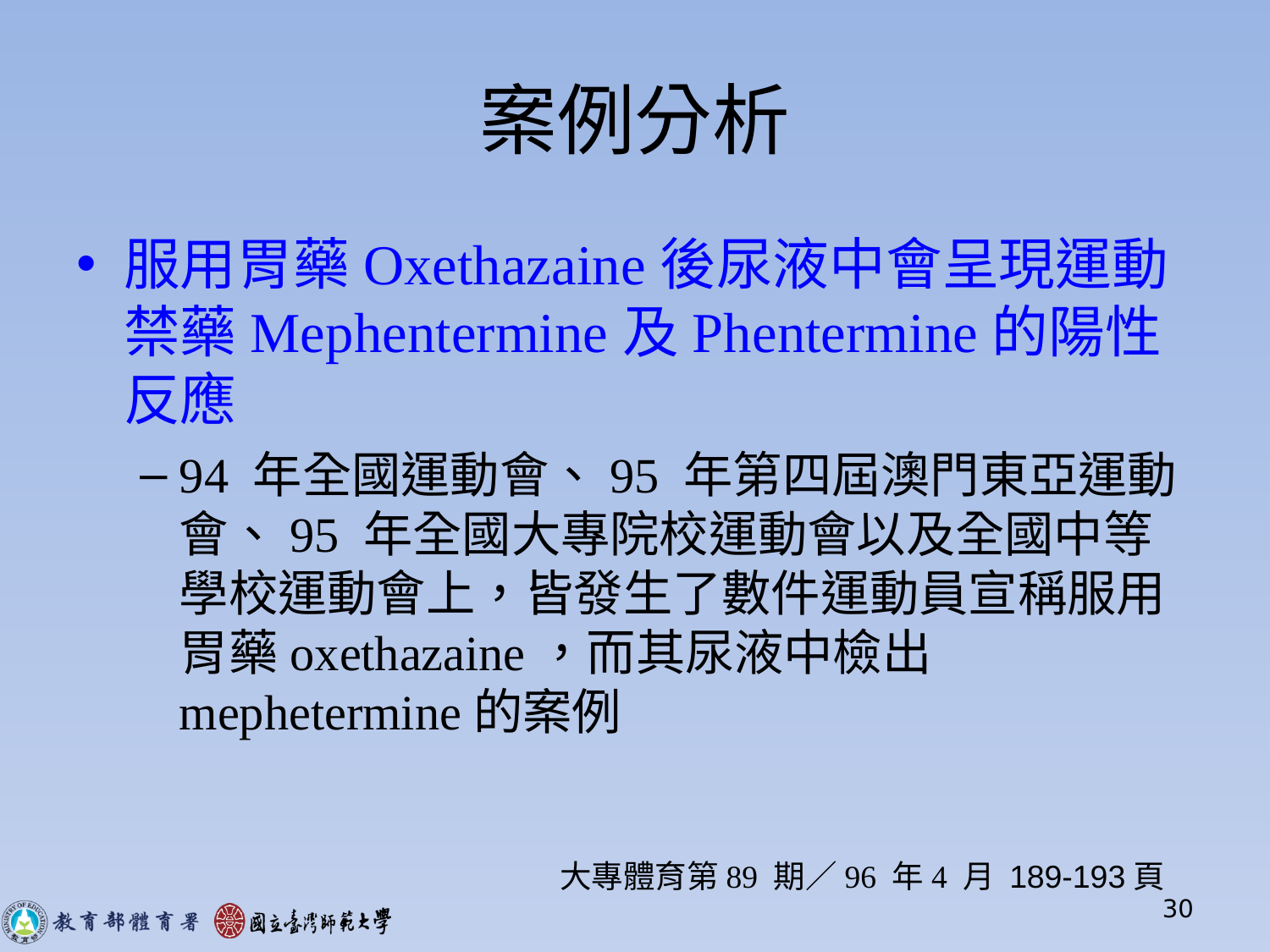

# 案例分析
服用胃藥Oxethazaine後尿液中會呈現運動禁藥Mephentermine及Phentermine的陽性反應
94 年全國運動會、95 年第四屆澳門東亞運動會、95 年全國大專院校運動會以及全國中等學校運動會上，皆發生了數件運動員宣稱服用胃藥oxethazaine，而其尿液中檢出mephetermine的案例

大專體育第89 期／96 年4 月 189-193頁
30